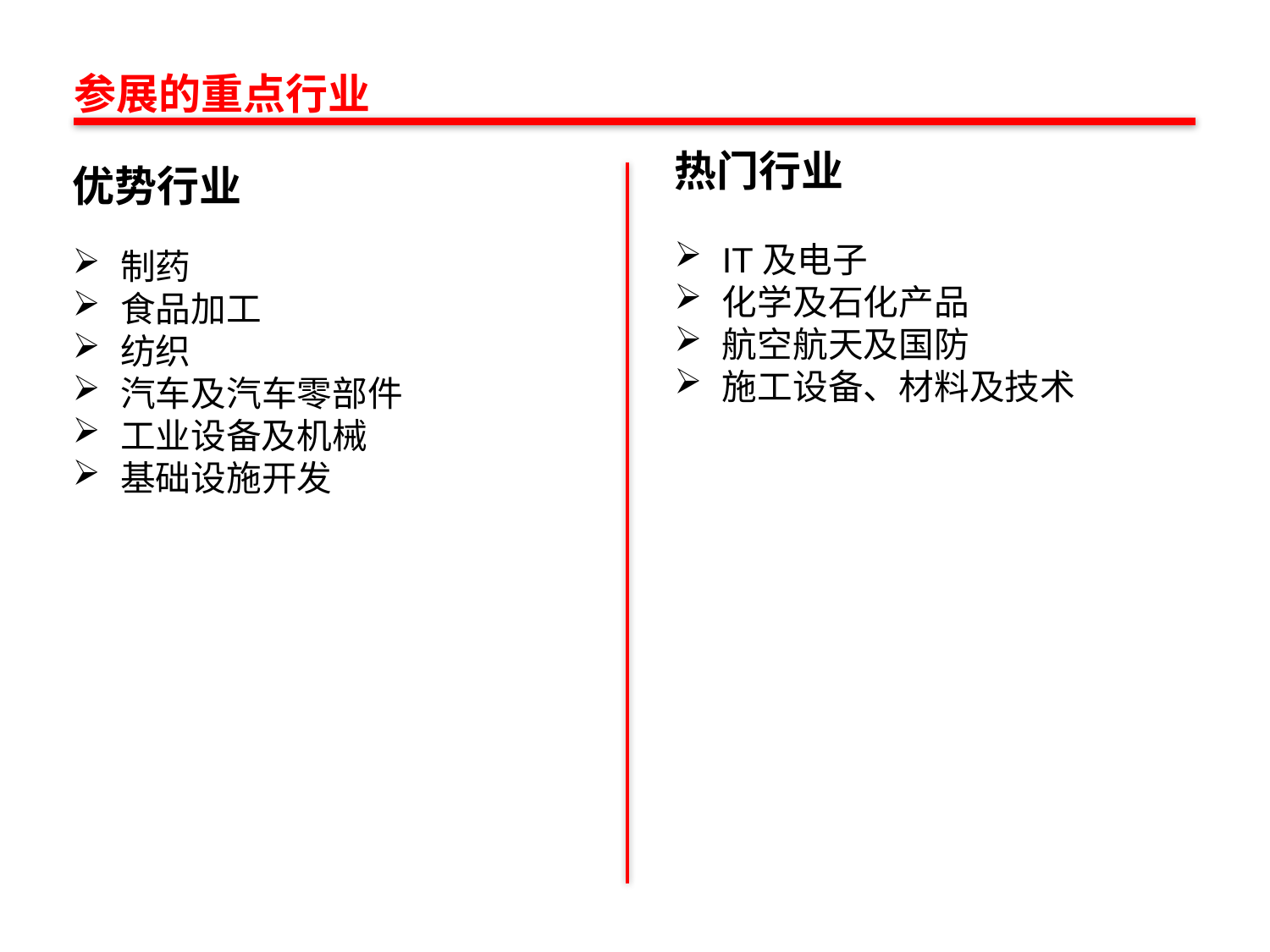

参展的重点行业
优势行业

制药
食品加工
纺织
汽车及汽车零部件
工业设备及机械
基础设施开发
热门行业

IT及电子
化学及石化产品
航空航天及国防
施工设备、材料及技术